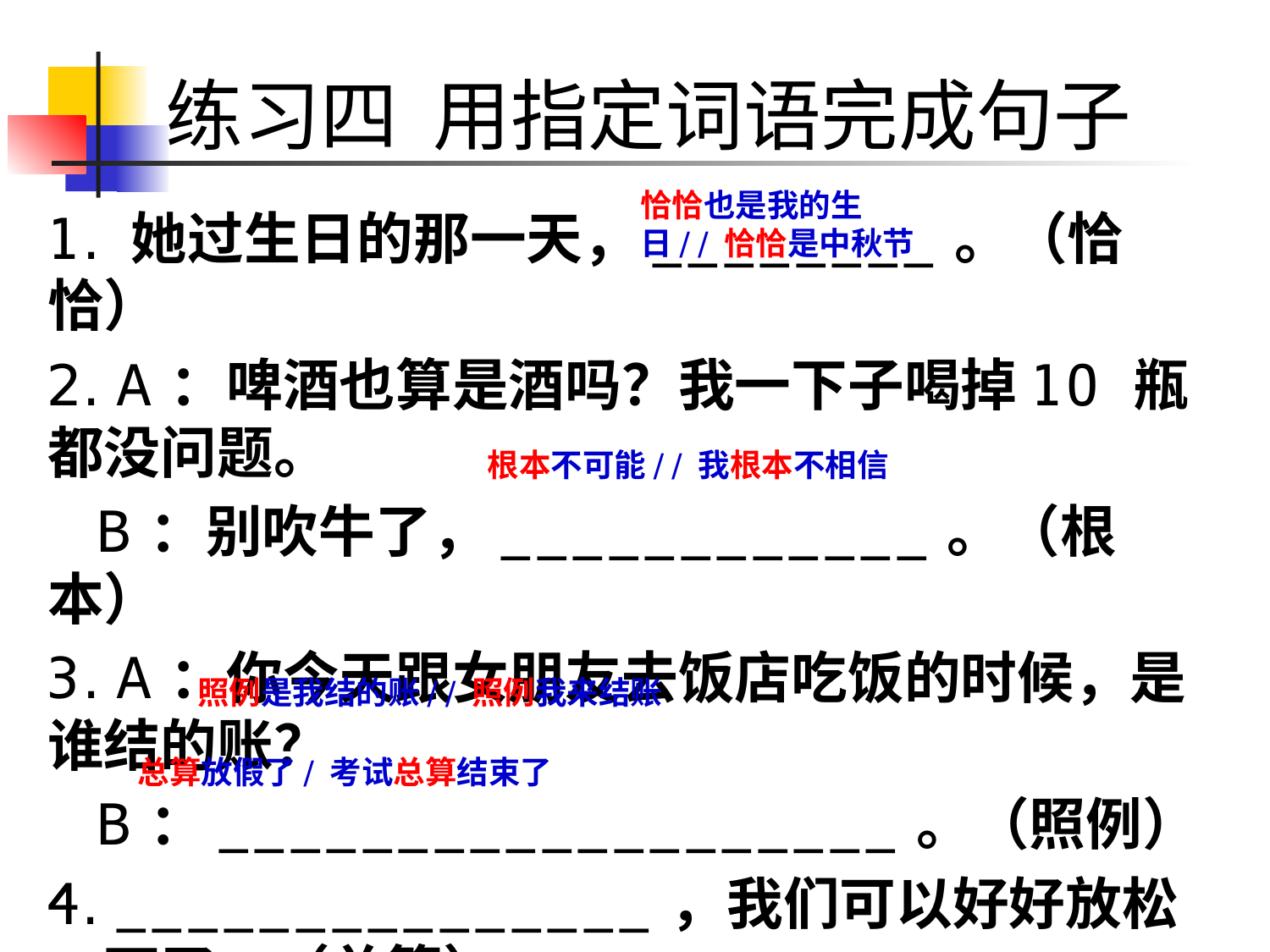

# 练习四  用指定词语完成句子
恰恰也是我的生日//恰恰是中秋节
1. 她过生日的那一天，________。（恰恰）
2. A：啤酒也算是酒吗？我一下子喝掉10 瓶都没问题。
   B：别吹牛了，____________。（根本）
3. A：你今天跟女朋友去饭店吃饭的时候，是谁结的账？
   B：___________________。（照例）
4. _______________，我们可以好好放松一下了。（总算）
根本不可能//我根本不相信
照例是我结的账//照例我来结账
总算放假了/考试总算结束了